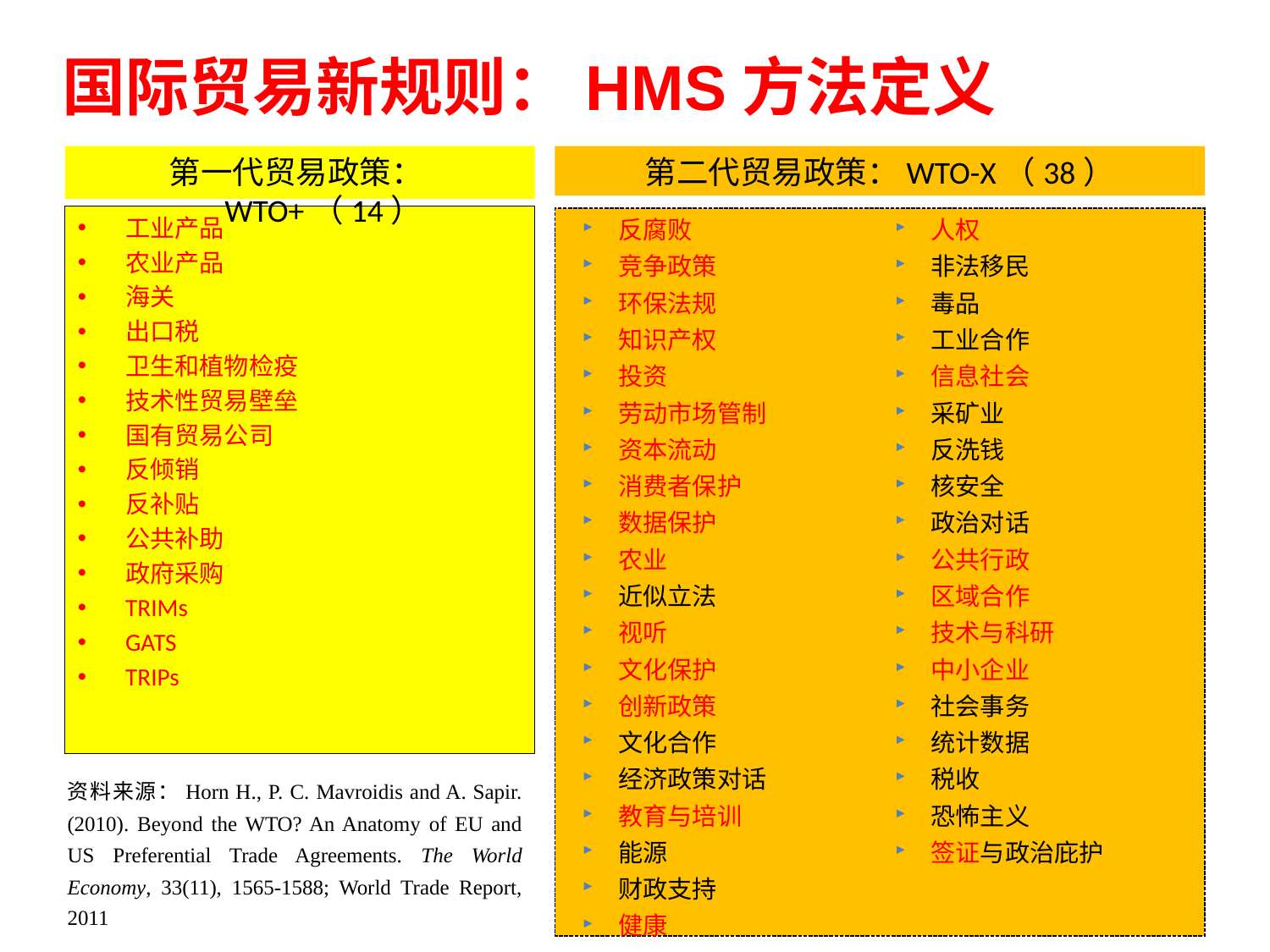

# 国际贸易新规则：HMS方法定义
第一代贸易政策：WTO+（14）
第二代贸易政策：WTO-X（38）
工业产品
农业产品
海关
出口税
卫生和植物检疫
技术性贸易壁垒
国有贸易公司
反倾销
反补贴
公共补助
政府采购
TRIMs
GATS
TRIPs
反腐败
竞争政策
环保法规
知识产权
投资
劳动市场管制
资本流动
消费者保护
数据保护
农业
近似立法
视听
文化保护
创新政策
文化合作
经济政策对话
教育与培训
能源
财政支持
健康
人权
非法移民
毒品
工业合作
信息社会
采矿业
反洗钱
核安全
政治对话
公共行政
区域合作
技术与科研
中小企业
社会事务
统计数据
税收
恐怖主义
签证与政治庇护

资料来源：Horn H., P. C. Mavroidis and A. Sapir. (2010). Beyond the WTO? An Anatomy of EU and US Preferential Trade Agreements. The World Economy, 33(11), 1565-1588; World Trade Report, 2011